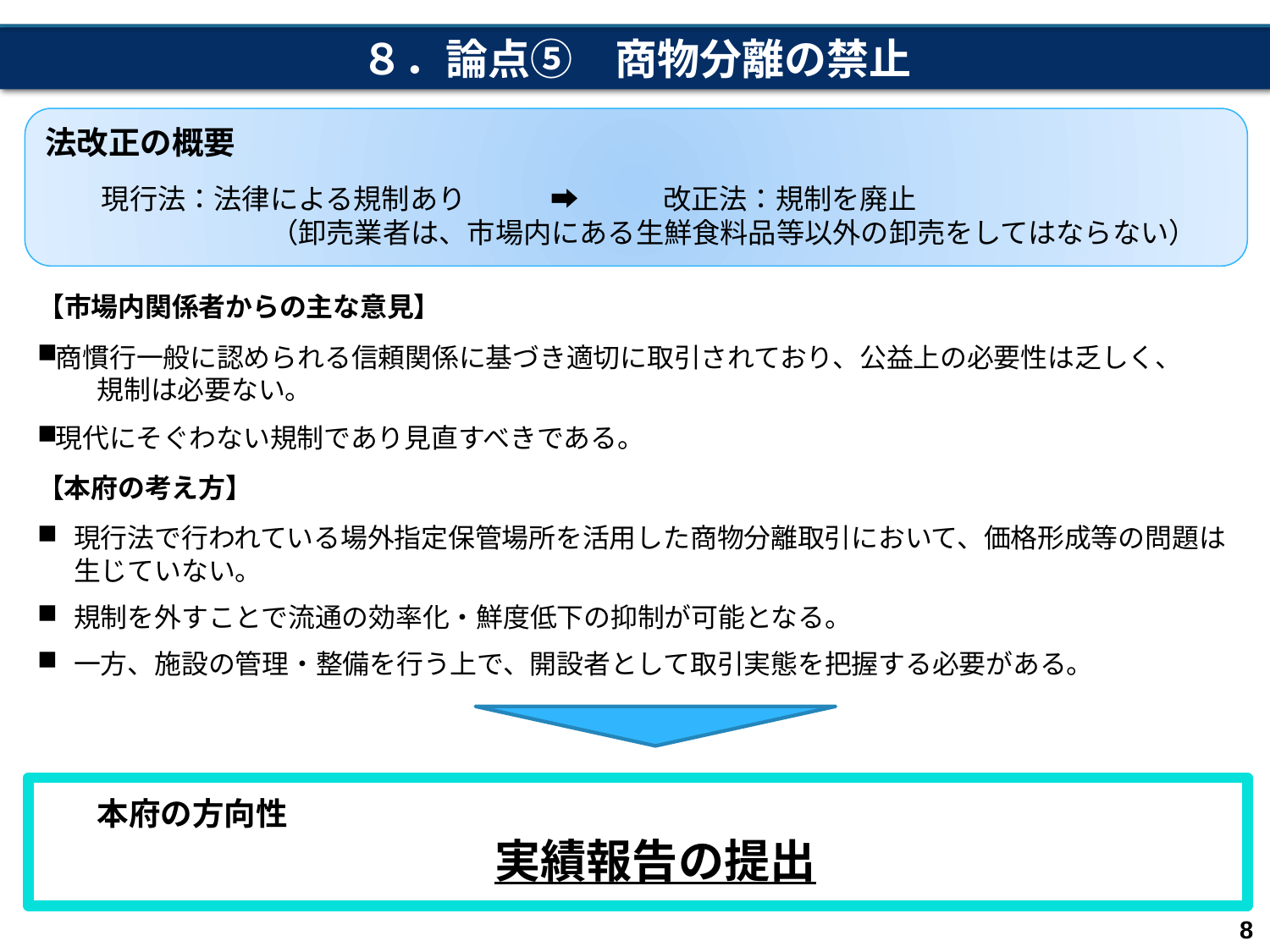

８．論点⑤　商物分離の禁止
法改正の概要

　　現行法：法律による規制あり　　　➡　　　改正法：規制を廃止
　　　　　　　　（卸売業者は、市場内にある生鮮食料品等以外の卸売をしてはならない）
【市場内関係者からの主な意見】

商慣行一般に認められる信頼関係に基づき適切に取引されており、公益上の必要性は乏しく、
　　 規制は必要ない。

現代にそぐわない規制であり見直すべきである。

【本府の考え方】

現行法で行われている場外指定保管場所を活用した商物分離取引において、価格形成等の問題は生じていない。

規制を外すことで流通の効率化・鮮度低下の抑制が可能となる。

一方、施設の管理・整備を行う上で、開設者として取引実態を把握する必要がある。

本府の方向性
実績報告の提出
8